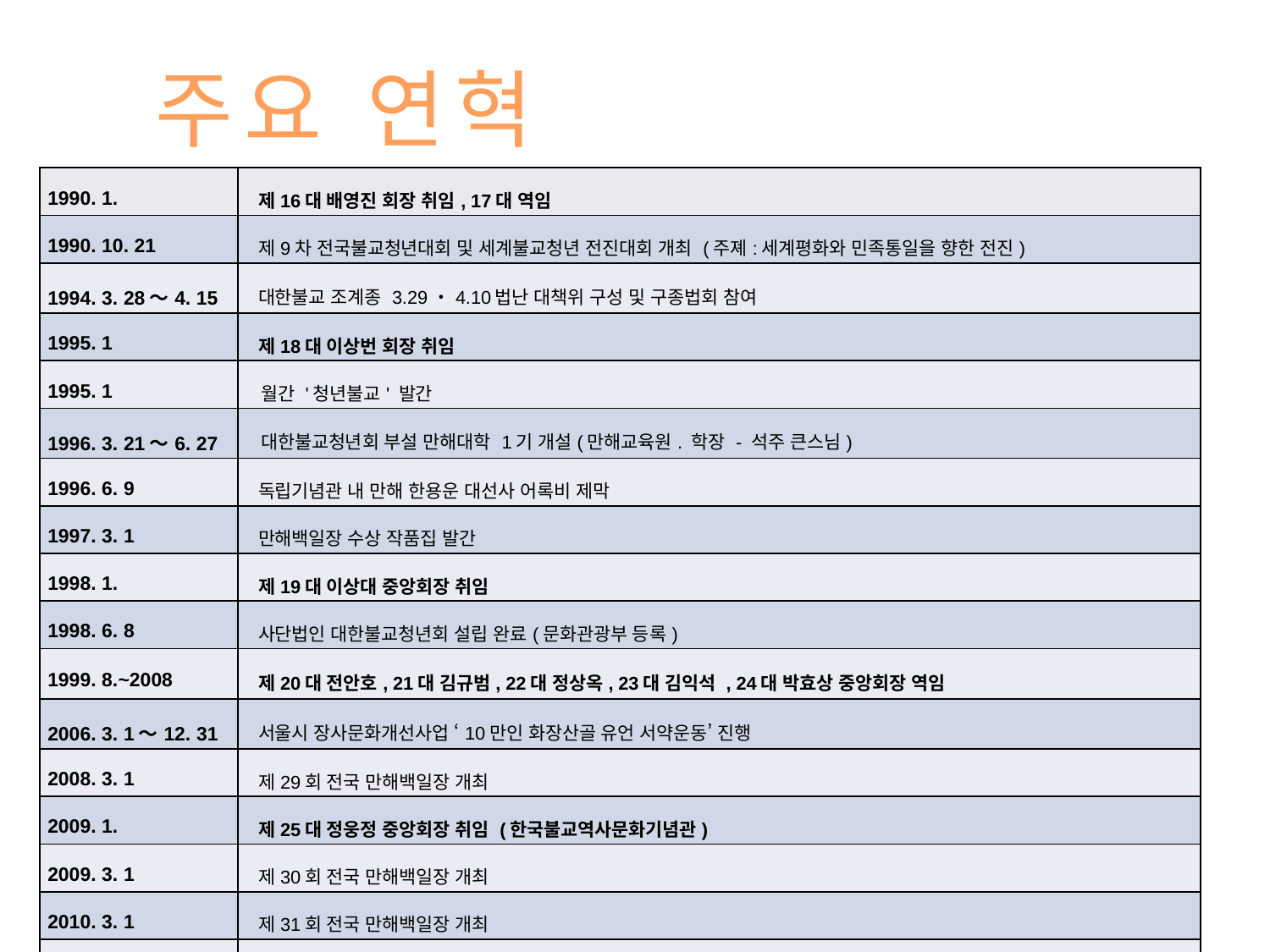

주요 연혁
| 1990. 1. | 제16대 배영진 회장 취임, 17대 역임 |
| --- | --- |
| 1990. 10. 21 | 제9차 전국불교청년대회 및 세계불교청년 전진대회 개최 (주졔:세계평화와 민족통일을 향한 전진) |
| 1994. 3. 28～4. 15 | 대한불교 조계종 3.29・4.10법난 대책위 구성 및 구종법회 참여 |
| 1995. 1 | 제18대 이상번 회장 취임 |
| 1995. 1 | 월간 '청년불교' 발간 |
| 1996. 3. 21～6. 27 | 대한불교청년회 부설 만해대학 1기 개설(만해교육원. 학장 - 석주 큰스님) |
| 1996. 6. 9 | 독립기념관 내 만해 한용운 대선사 어록비 제막 |
| 1997. 3. 1 | 만해백일장 수상 작품집 발간 |
| 1998. 1. | 제19대 이상대 중앙회장 취임 |
| 1998. 6. 8 | 사단법인 대한불교청년회 설립 완료(문화관광부 등록) |
| 1999. 8.~2008 | 제20대 전안호, 21대 김규범, 22대 정상옥, 23대 김익석 , 24대 박효상 중앙회장 역임 |
| 2006. 3. 1～12. 31 | 서울시 장사문화개선사업 ‘10만인 화장산골 유언 서약운동’ 진행 |
| 2008. 3. 1 | 제29회 전국 만해백일장 개최 |
| 2009. 1. | 제25대 정웅정 중앙회장 취임 (한국불교역사문화기념관) |
| 2009. 3. 1 | 제30회 전국 만해백일장 개최 |
| 2010. 3. 1 | 제31회 전국 만해백일장 개최 |
| 2011. 1 | 제26대 정우식 중앙회장 취임(한국불교역사문화기념관) |
| 2011. 3. 1 | 제32회 전국 만해백일장 개최 |